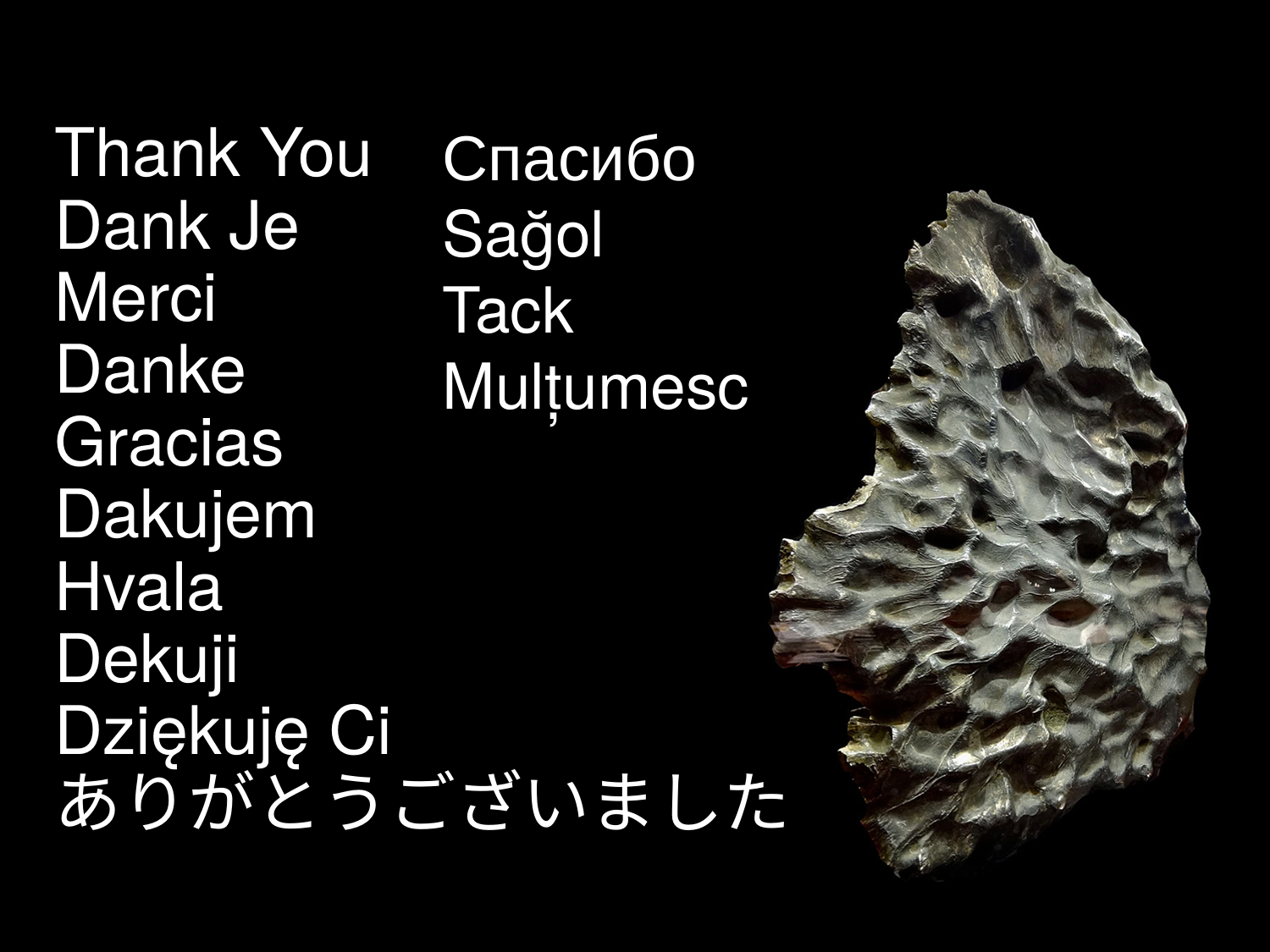

# Thank You Dank Je Merci Danke Gracias Dakujem Hvala Dekuji Dziękuję Ci ありがとうございました
Спасибо
Sağol
Tack
Mulțumesc